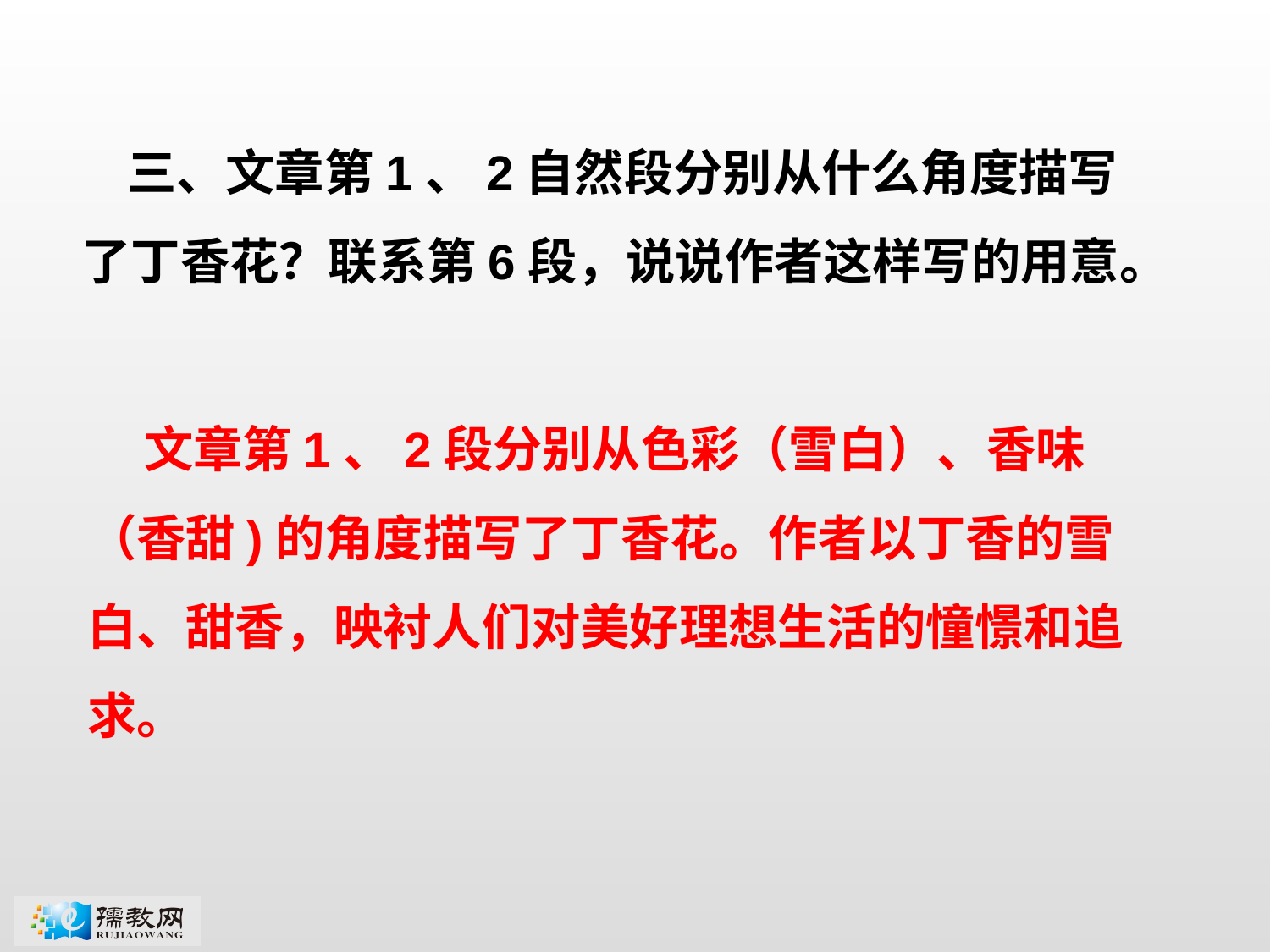

三、文章第1、2自然段分别从什么角度描写了丁香花？联系第6段，说说作者这样写的用意。
    文章第1、2段分别从色彩（雪白）、香味（香甜)的角度描写了丁香花。作者以丁香的雪白、甜香，映衬人们对美好理想生活的憧憬和追求。